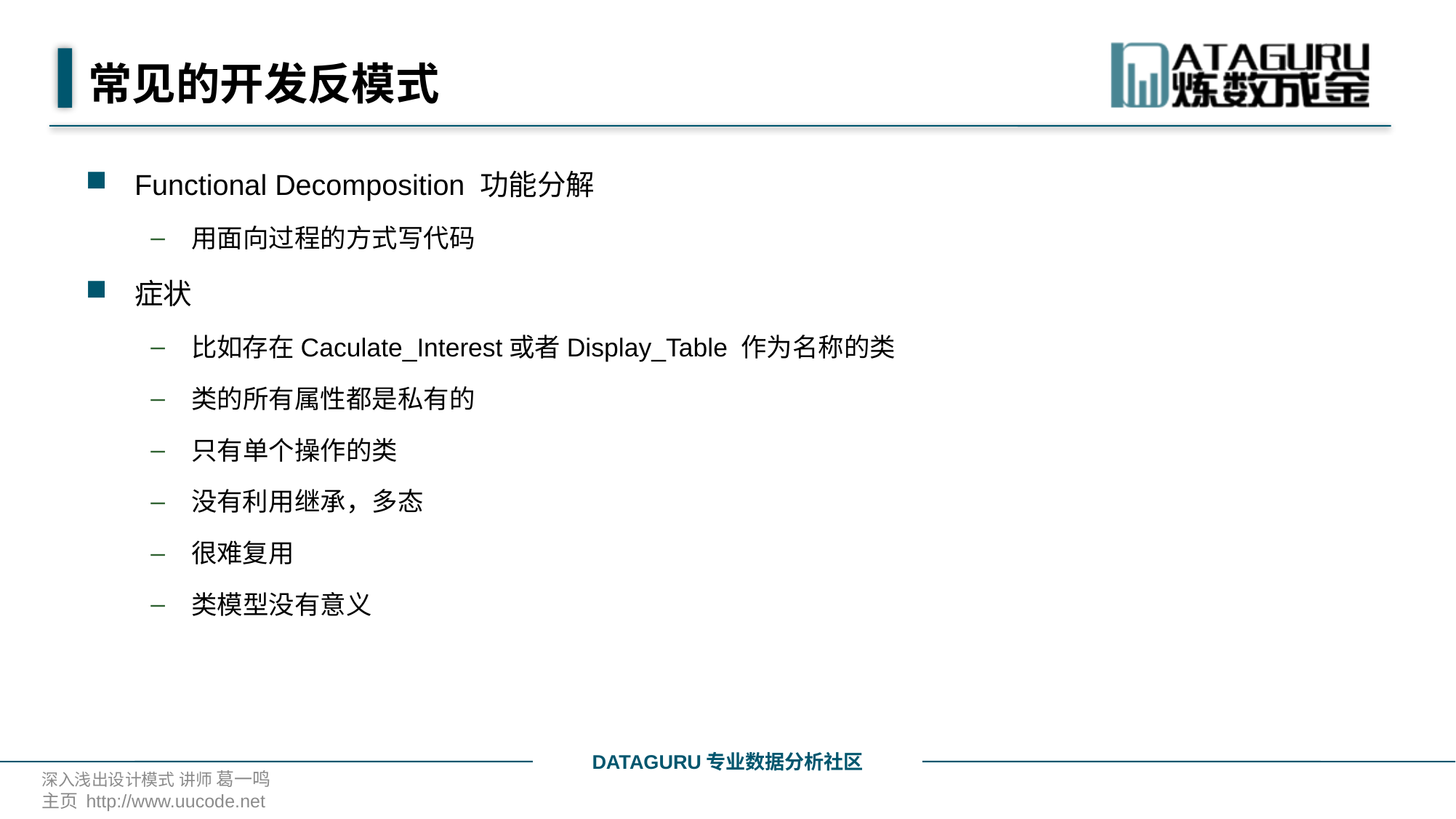

# 常见的开发反模式
Functional Decomposition 功能分解
用面向过程的方式写代码
症状
比如存在Caculate_Interest或者Display_Table 作为名称的类
类的所有属性都是私有的
只有单个操作的类
没有利用继承，多态
很难复用
类模型没有意义